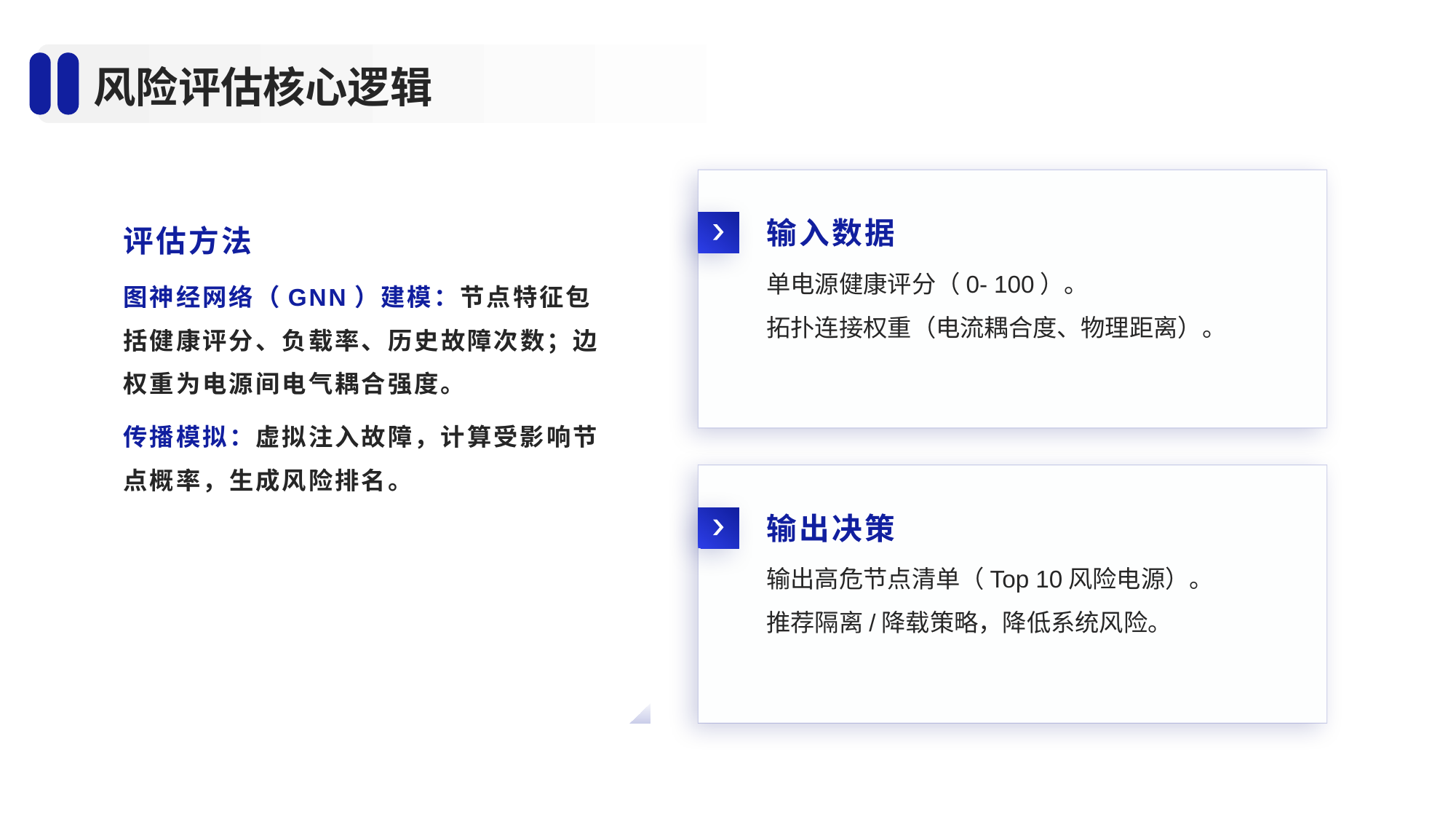

风险评估核心逻辑

输入数据
评估方法
图神经网络（GNN）建模：节点特征包括健康评分、负载率、历史故障次数；边权重为电源间电气耦合强度。
传播模拟：虚拟注入故障，计算受影响节点概率，生成风险排名。

单电源健康评分（0- 100）。
拓扑连接权重（电流耦合度、物理距离）。

输出决策

输出高危节点清单（Top 10风险电源）。
推荐隔离/降载策略，降低系统风险。